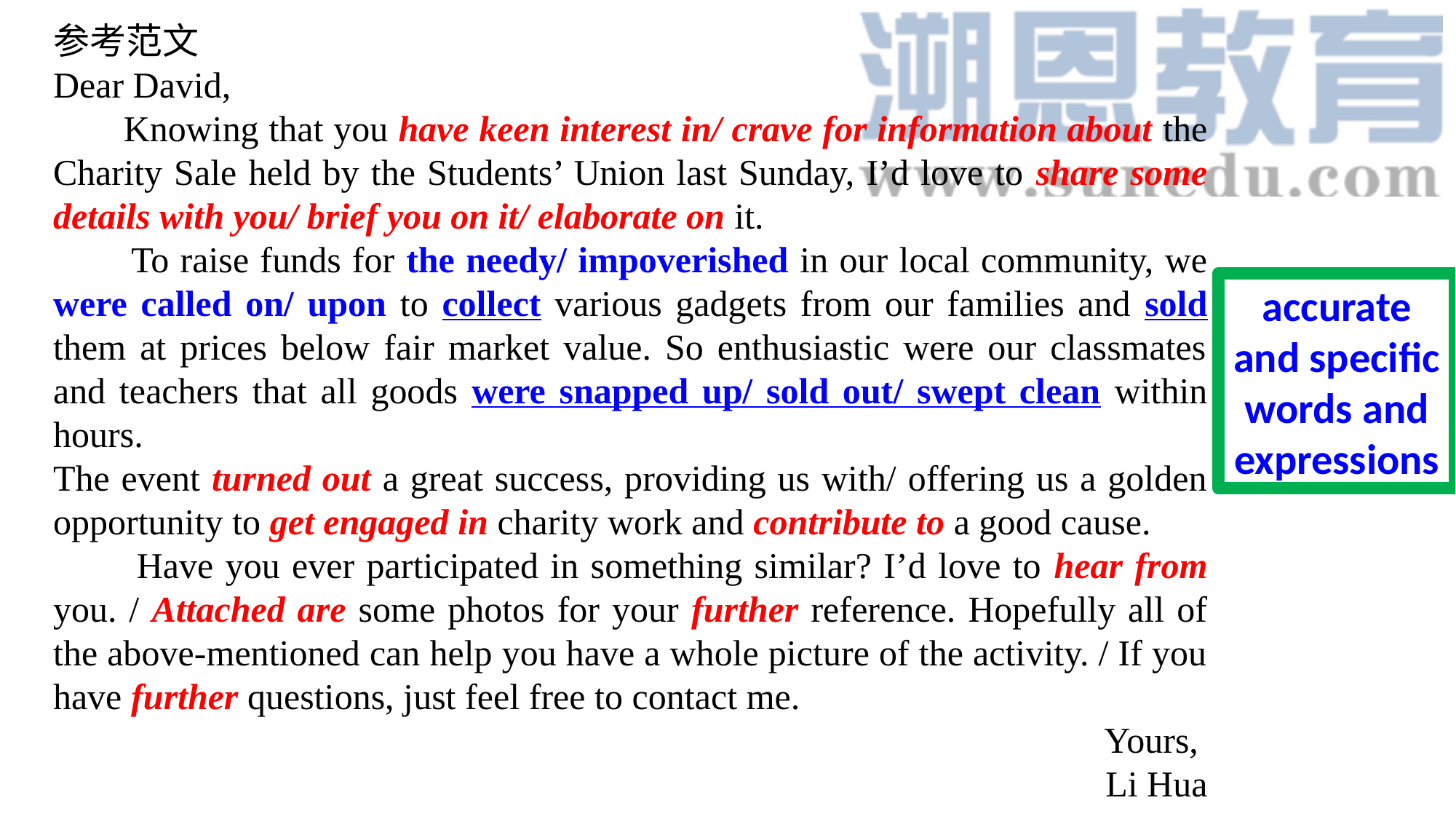

参考范文
Dear David,
       Knowing that you have keen interest in/ crave for information about the Charity Sale held by the Students’ Union last Sunday, I’d love to share some details with you/ brief you on it/ elaborate on it.
       To raise funds for the needy/ impoverished in our local community, we were called on/ upon to collect various gadgets from our families and sold them at prices below fair market value. So enthusiastic were our classmates and teachers that all goods were snapped up/ sold out/ swept clean within hours.
The event turned out a great success, providing us with/ offering us a golden opportunity to get engaged in charity work and contribute to a good cause.
       Have you ever participated in something similar? I’d love to hear from you. / Attached are some photos for your further reference. Hopefully all of the above-mentioned can help you have a whole picture of the activity. / If you have further questions, just feel free to contact me.
Yours,
Li Hua

accurate and specific words and expressions